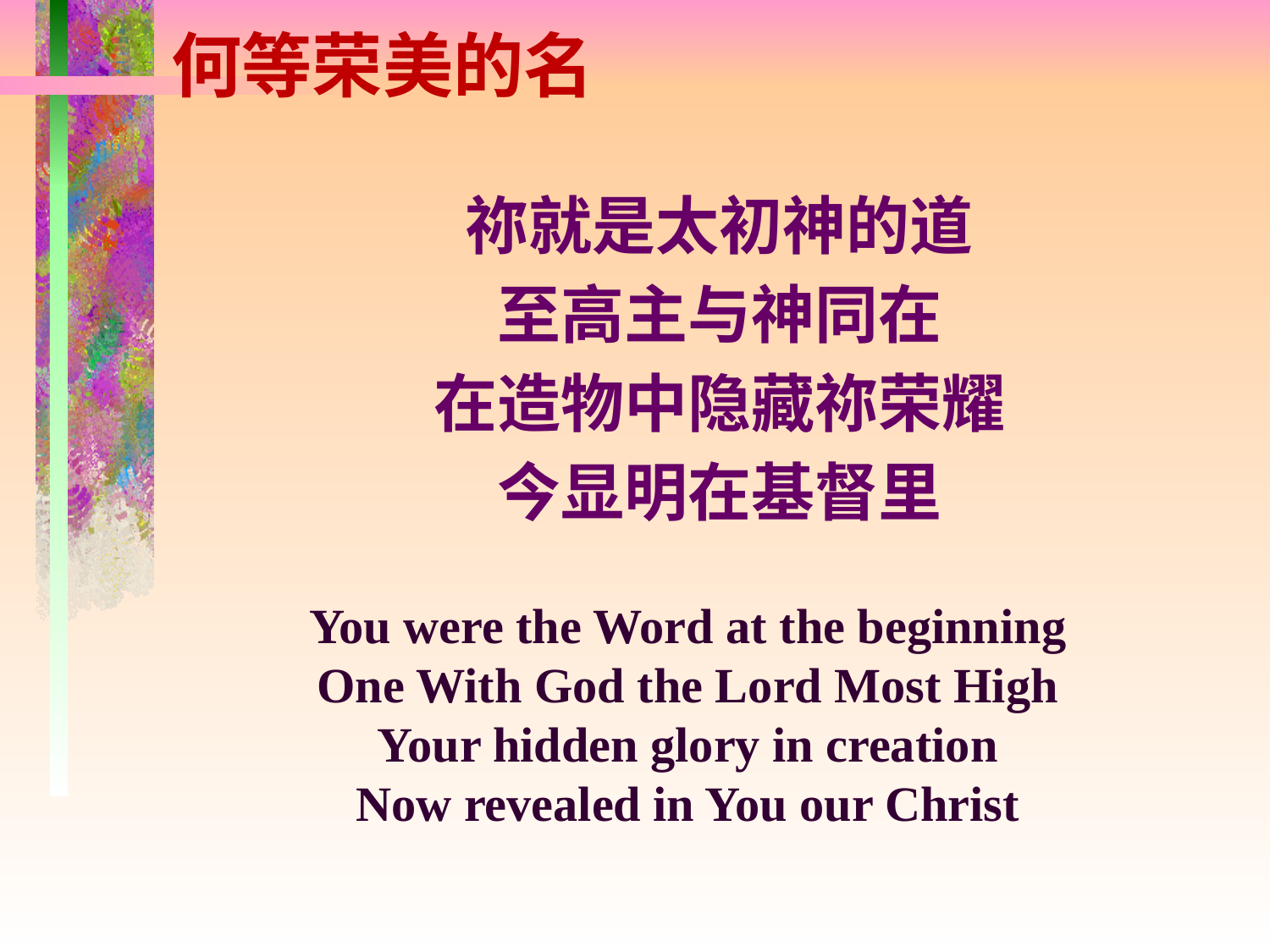

何等荣美的名
祢就是太初神的道
至高主与神同在
在造物中隐藏祢荣耀
今显明在基督里
You were the Word at the beginning
One With God the Lord Most High
Your hidden glory in creation
Now revealed in You our Christ